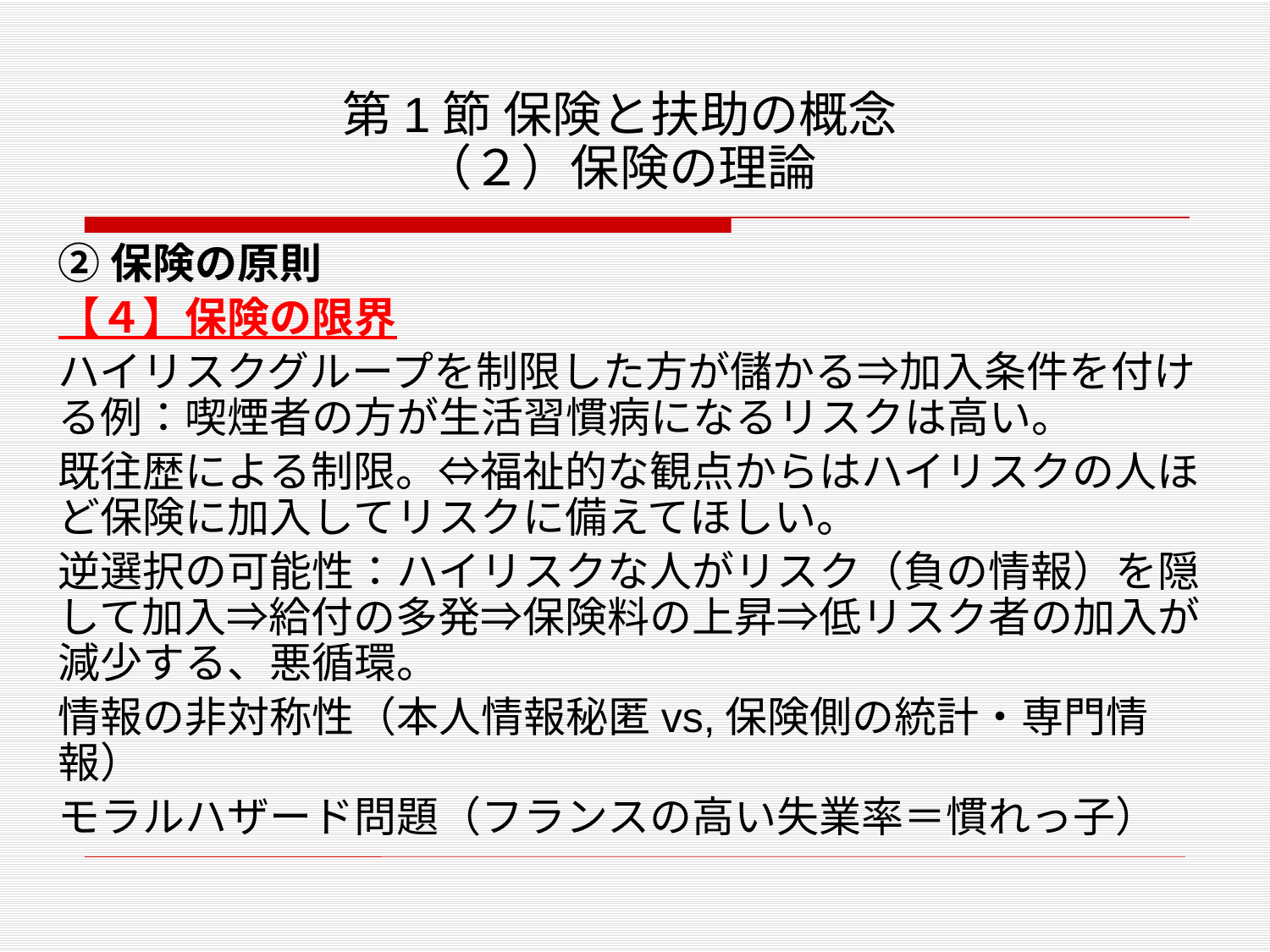

# 第1節 保険と扶助の概念 （２）保険の理論
②保険の原則
【４】保険の限界
ハイリスクグループを制限した方が儲かる⇒加入条件を付ける例：喫煙者の方が生活習慣病になるリスクは高い。
既往歴による制限。⇔福祉的な観点からはハイリスクの人ほど保険に加入してリスクに備えてほしい。
逆選択の可能性：ハイリスクな人がリスク（負の情報）を隠して加入⇒給付の多発⇒保険料の上昇⇒低リスク者の加入が減少する、悪循環。
情報の非対称性（本人情報秘匿vs,保険側の統計・専門情報）
モラルハザード問題（フランスの高い失業率＝慣れっ子）